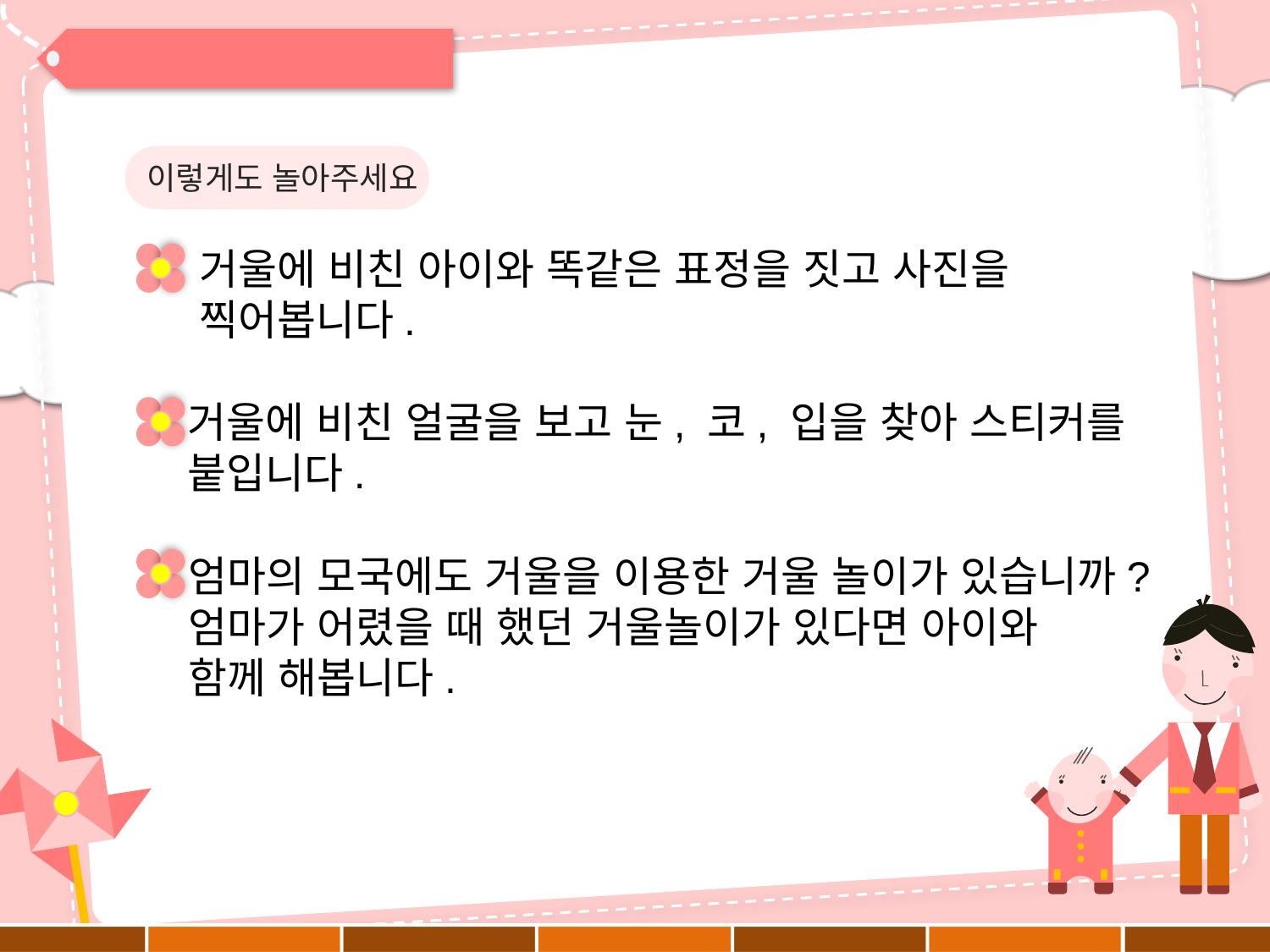

이렇게도 놀아주세요
거울에 비친 아이와 똑같은 표정을 짓고 사진을
찍어봅니다.

거울에 비친 얼굴을 보고 눈, 코, 입을 찾아 스티커를
붙입니다.

엄마의 모국에도 거울을 이용한 거울 놀이가 있습니까?
엄마가 어렸을 때 했던 거울놀이가 있다면 아이와
함께 해봅니다.